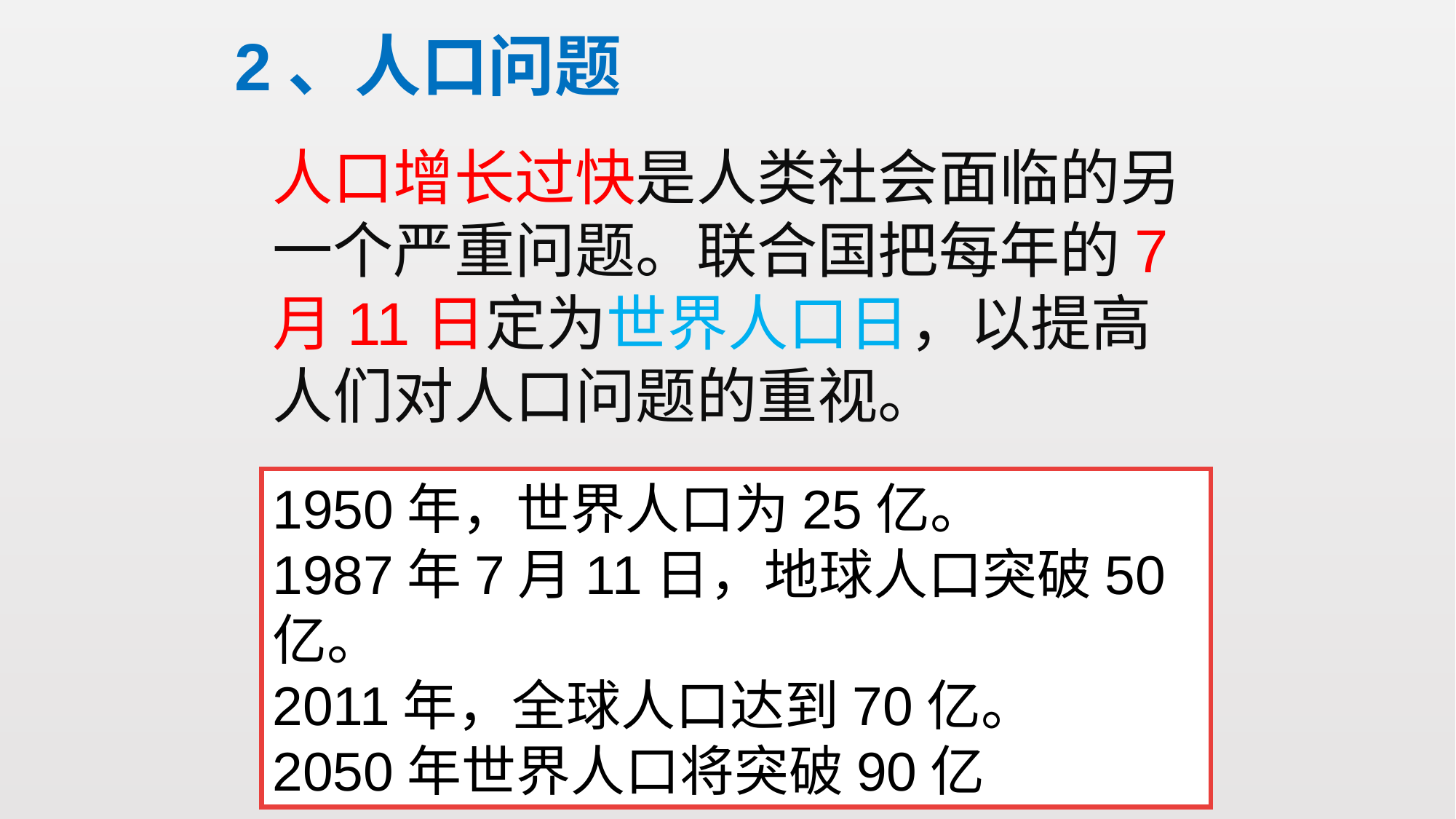

2、人口问题
人口增长过快是人类社会面临的另一个严重问题。联合国把每年的7月11日定为世界人口日，以提高人们对人口问题的重视。
1950年，世界人口为25亿。
1987年7月11日，地球人口突破50亿。
2011年，全球人口达到70亿。
2050年世界人口将突破90亿